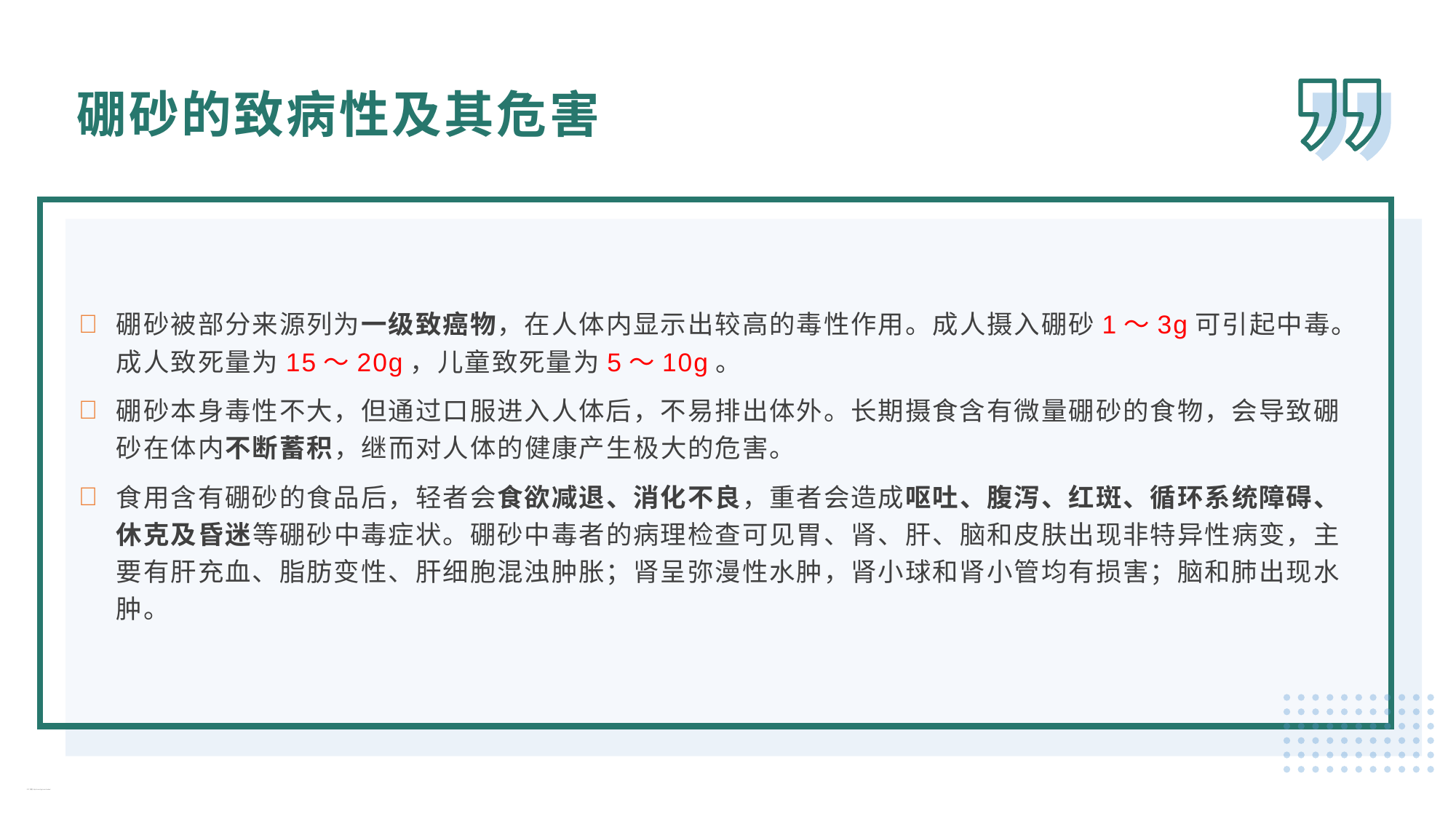

硼砂的致病性及其危害

硼砂被部分来源列为一级致癌物，在人体内显示出较高的毒性作用。成人摄入硼砂1～3g可引起中毒。成人致死量为15～20g，儿童致死量为5～10g。
硼砂本身毒性不大，但通过口服进入人体后，不易排出体外。长期摄食含有微量硼砂的食物，会导致硼砂在体内不断蓄积，继而对人体的健康产生极大的危害。
食用含有硼砂的食品后，轻者会食欲减退、消化不良，重者会造成呕吐、腹泻、红斑、循环系统障碍、休克及昏迷等硼砂中毒症状。硼砂中毒者的病理检查可见胃、肾、肝、脑和皮肤出现非特异性病变，主要有肝充血、脂肪变性、肝细胞混浊肿胀；肾呈弥漫性水肿，肾小球和肾小管均有损害；脑和肺出现水肿。

PPT模板 http://www.1ppt.com/moban/